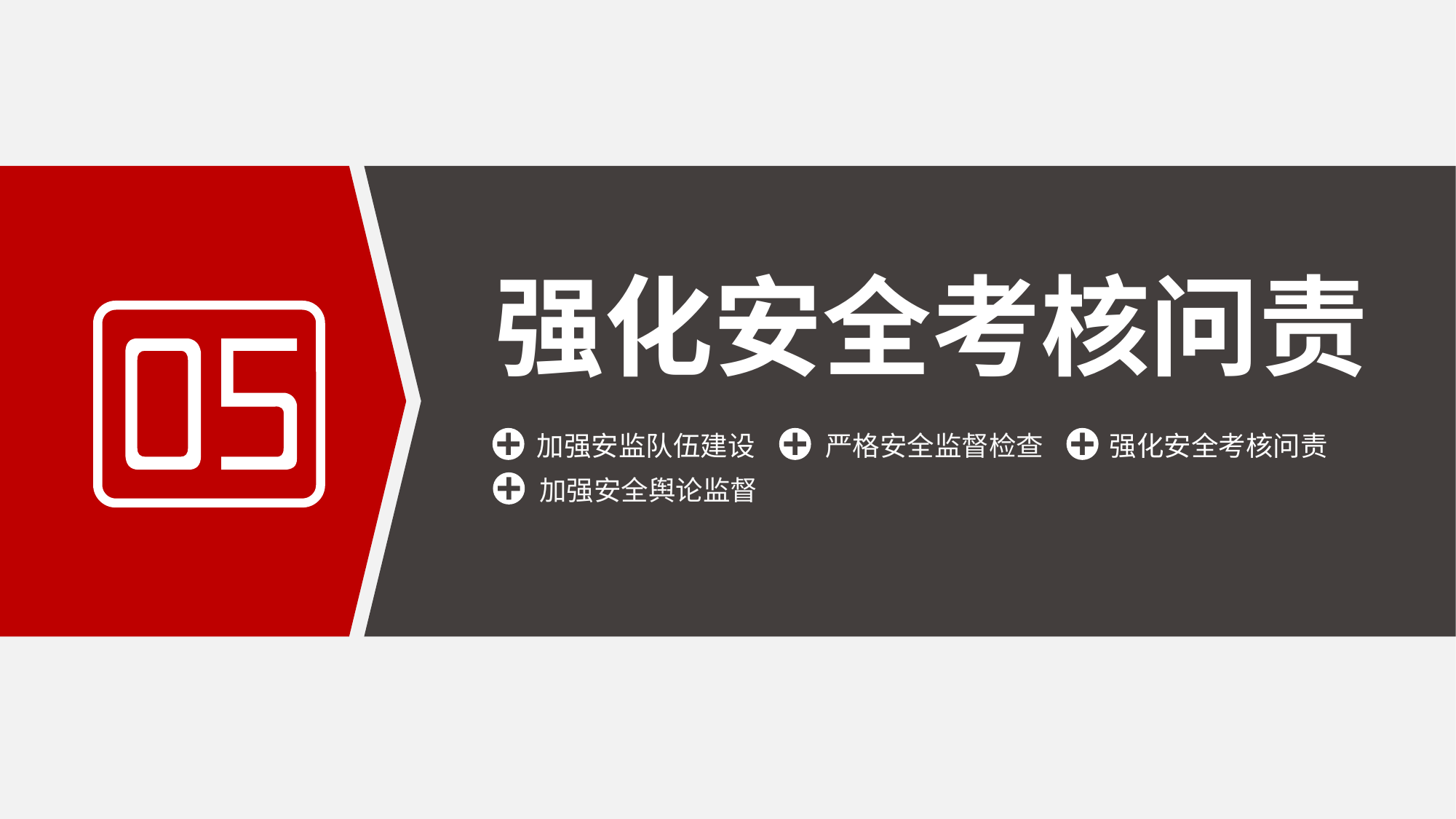

强化安全考核问责

加强安监队伍建设
严格安全监督检查
强化安全考核问责

加强安全舆论监督